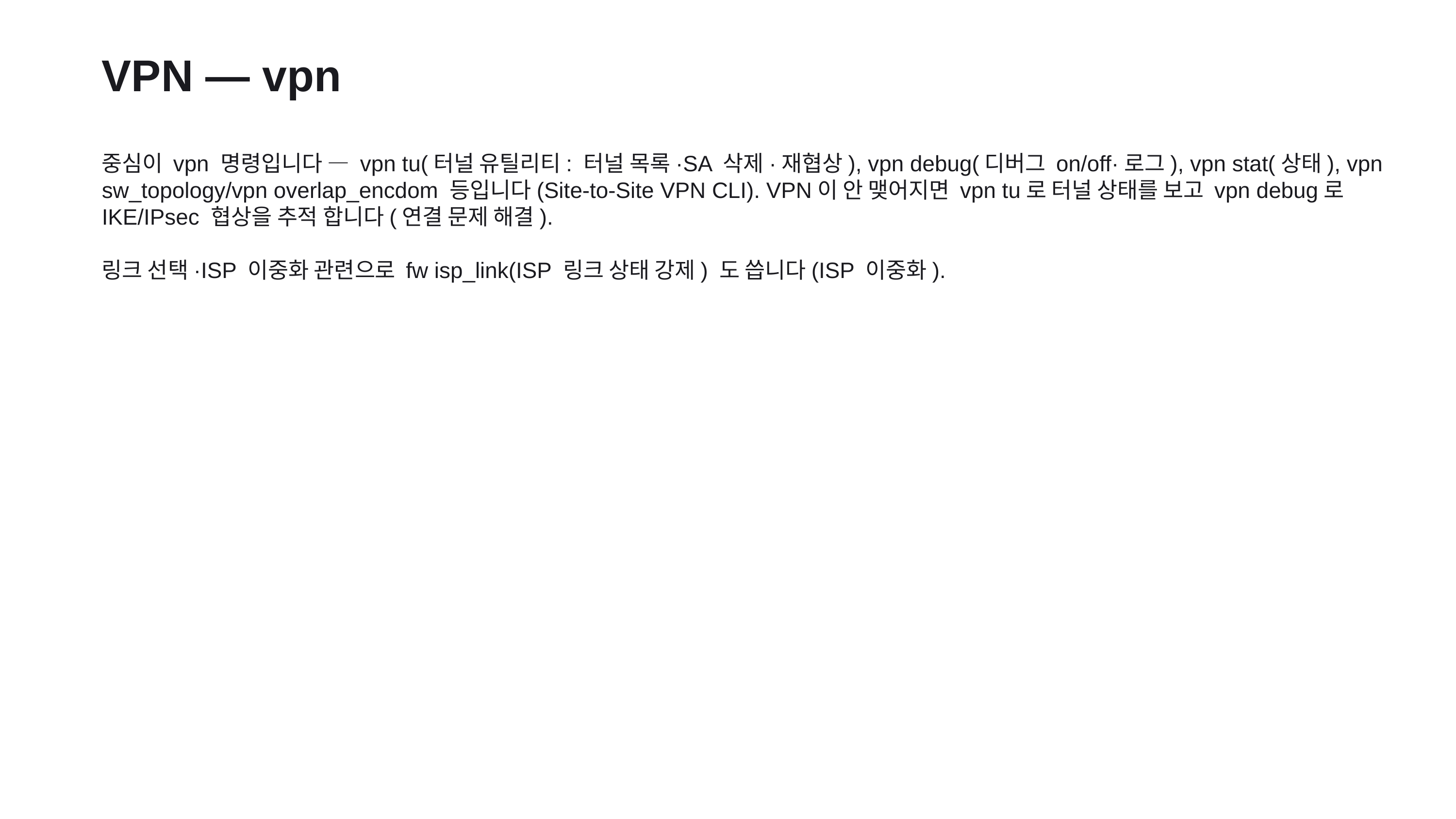

VPN — vpn
중심이 vpn 명령입니다 — vpn tu(터널 유틸리티: 터널 목록·SA 삭제·재협상), vpn debug(디버그 on/off·로그), vpn stat(상태), vpn sw_topology/vpn overlap_encdom 등입니다(Site-to-Site VPN CLI). VPN이 안 맺어지면 vpn tu로 터널 상태를 보고 vpn debug로 IKE/IPsec 협상을 추적 합니다(연결 문제 해결).

링크 선택·ISP 이중화 관련으로 fw isp_link(ISP 링크 상태 강제) 도 씁니다(ISP 이중화).